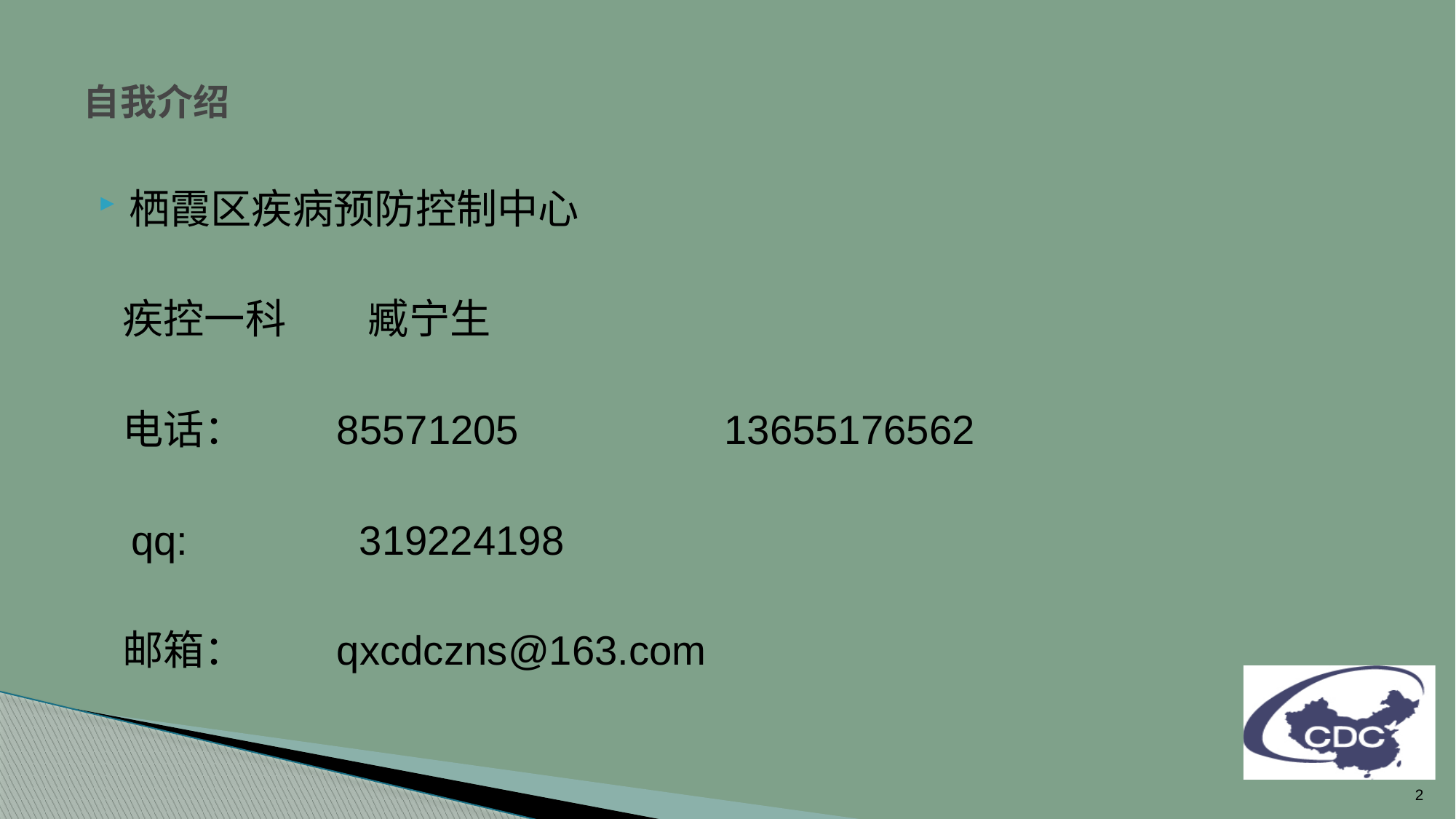

# 自我介绍
栖霞区疾病预防控制中心

   疾控一科         臧宁生

   电话：         85571205                  13655176562

    qq:               319224198

   邮箱：         qxcdczns@163.com
2